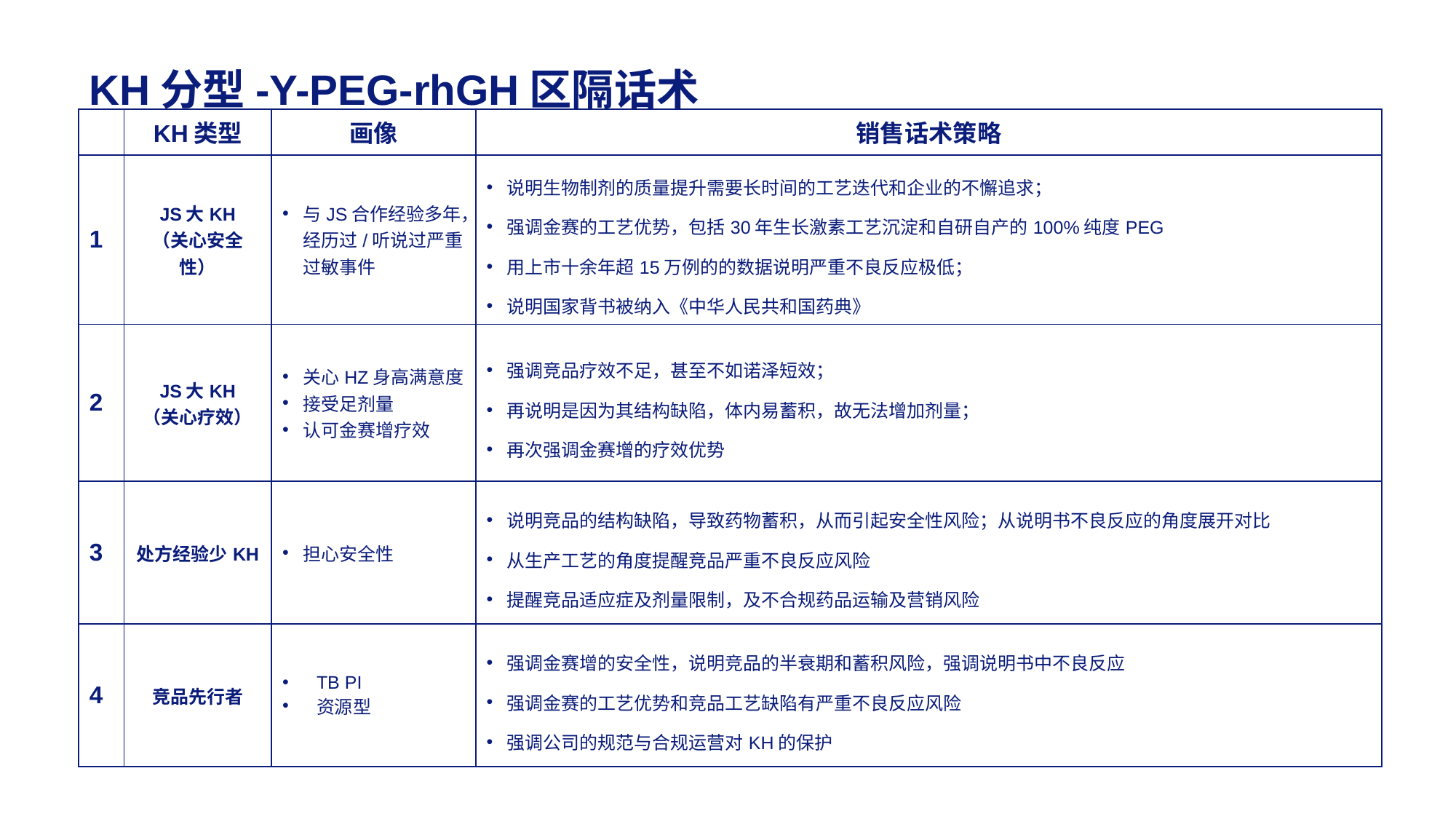

KH分型-Y-PEG-rhGH区隔话术
|  | KH类型 | 画像 | 销售话术策略 |
| --- | --- | --- | --- |
| 1 | JS大KH （关心安全性） | 与JS合作经验多年，经历过/听说过严重过敏事件 | 说明生物制剂的质量提升需要长时间的工艺迭代和企业的不懈追求； 强调金赛的工艺优势，包括30年生长激素工艺沉淀和自研自产的100%纯度PEG 用上市十余年超15万例的的数据说明严重不良反应极低； 说明国家背书被纳入《中华人民共和国药典》 |
| 2 | JS大KH （关心疗效） | 关心HZ身高满意度 接受足剂量 认可金赛增疗效 | 强调竞品疗效不足，甚至不如诺泽短效； 再说明是因为其结构缺陷，体内易蓄积，故无法增加剂量； 再次强调金赛增的疗效优势 |
| 3 | 处方经验少KH | 担心安全性 | 说明竞品的结构缺陷，导致药物蓄积，从而引起安全性风险；从说明书不良反应的角度展开对比 从生产工艺的角度提醒竞品严重不良反应风险 提醒竞品适应症及剂量限制，及不合规药品运输及营销风险 |
| 4 | 竞品先行者 | TB PI 资源型 | 强调金赛增的安全性，说明竞品的半衰期和蓄积风险，强调说明书中不良反应 强调金赛的工艺优势和竞品工艺缺陷有严重不良反应风险 强调公司的规范与合规运营对KH的保护 |